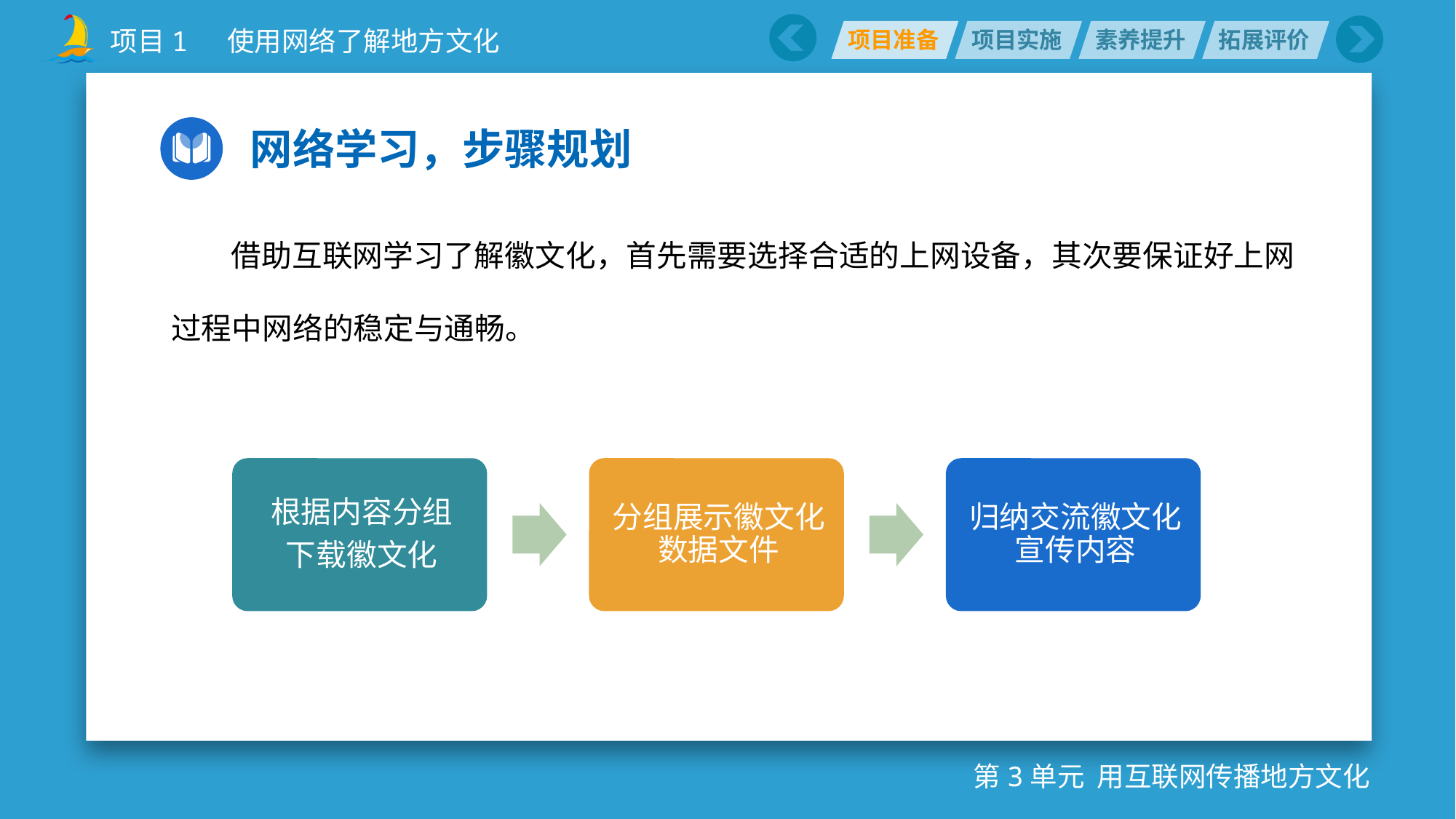

网络学习，步骤规划
借助互联网学习了解徽文化，首先需要选择合适的上网设备，其次要保证好上网过程中网络的稳定与通畅。
根据内容分组
下载徽文化

分组展示徽文化数据文件

归纳交流徽文化宣传内容